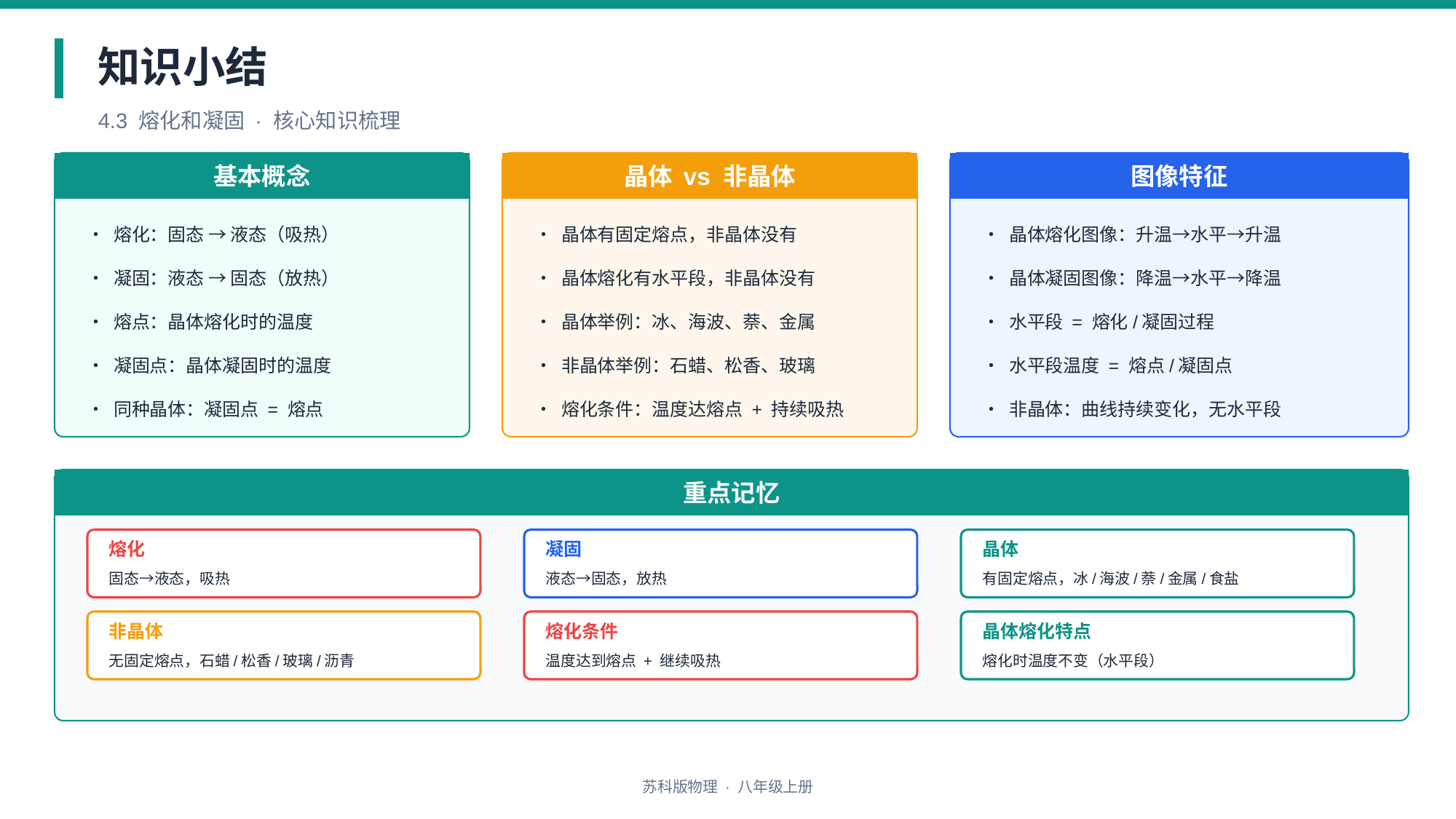

知识小结

4.3 熔化和凝固 · 核心知识梳理

基本概念

晶体 vs 非晶体

图像特征
• 熔化：固态 → 液态（吸热）
• 晶体有固定熔点，非晶体没有
• 晶体熔化图像：升温→水平→升温
• 凝固：液态 → 固态（放热）
• 晶体熔化有水平段，非晶体没有
• 晶体凝固图像：降温→水平→降温
• 熔点：晶体熔化时的温度
• 晶体举例：冰、海波、萘、金属
• 水平段 = 熔化/凝固过程
• 凝固点：晶体凝固时的温度
• 非晶体举例：石蜡、松香、玻璃
• 水平段温度 = 熔点/凝固点
• 同种晶体：凝固点 = 熔点
• 熔化条件：温度达熔点 + 持续吸热
• 非晶体：曲线持续变化，无水平段

重点记忆

熔化
凝固
晶体
固态→液态，吸热
液态→固态，放热
有固定熔点，冰/海波/萘/金属/食盐

非晶体
熔化条件
晶体熔化特点
无固定熔点，石蜡/松香/玻璃/沥青
温度达到熔点 + 继续吸热
熔化时温度不变（水平段）
苏科版物理 · 八年级上册